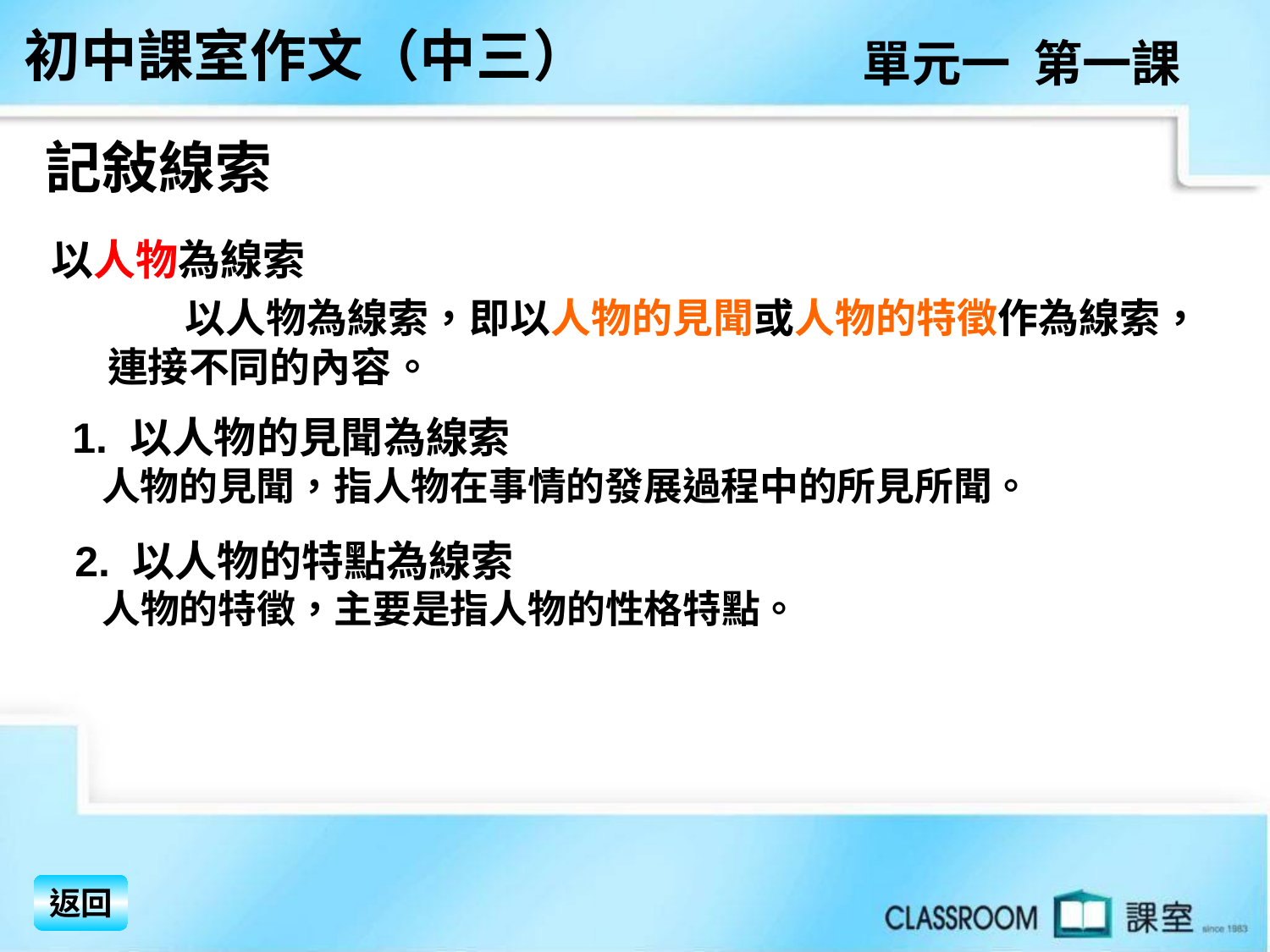

初中課室作文（中三）
單元一  第一課
記敍線索
以人物為線索
　　以人物為線索，即以人物的見聞或人物的特徵作為線索，
連接不同的內容。
1. 以人物的見聞為線索
   人物的見聞，指人物在事情的發展過程中的所見所聞。

2. 以人物的特點為線索
  人物的特徵，主要是指人物的性格特點。
返回